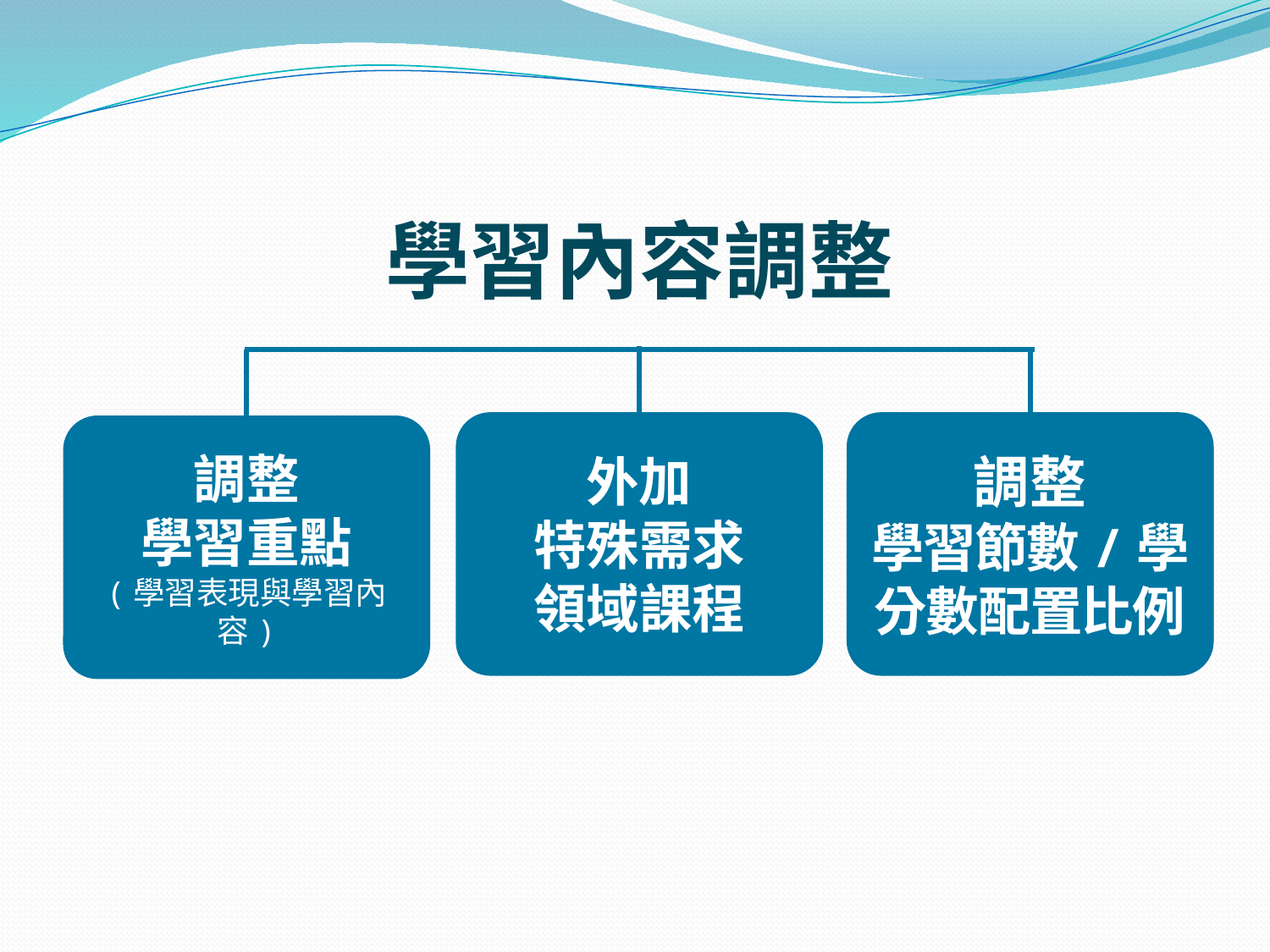

# 學習內容調整
外加
特殊需求
領域課程
調整
學習節數/學分數配置比例
調整
學習重點
(學習表現與學習內容)